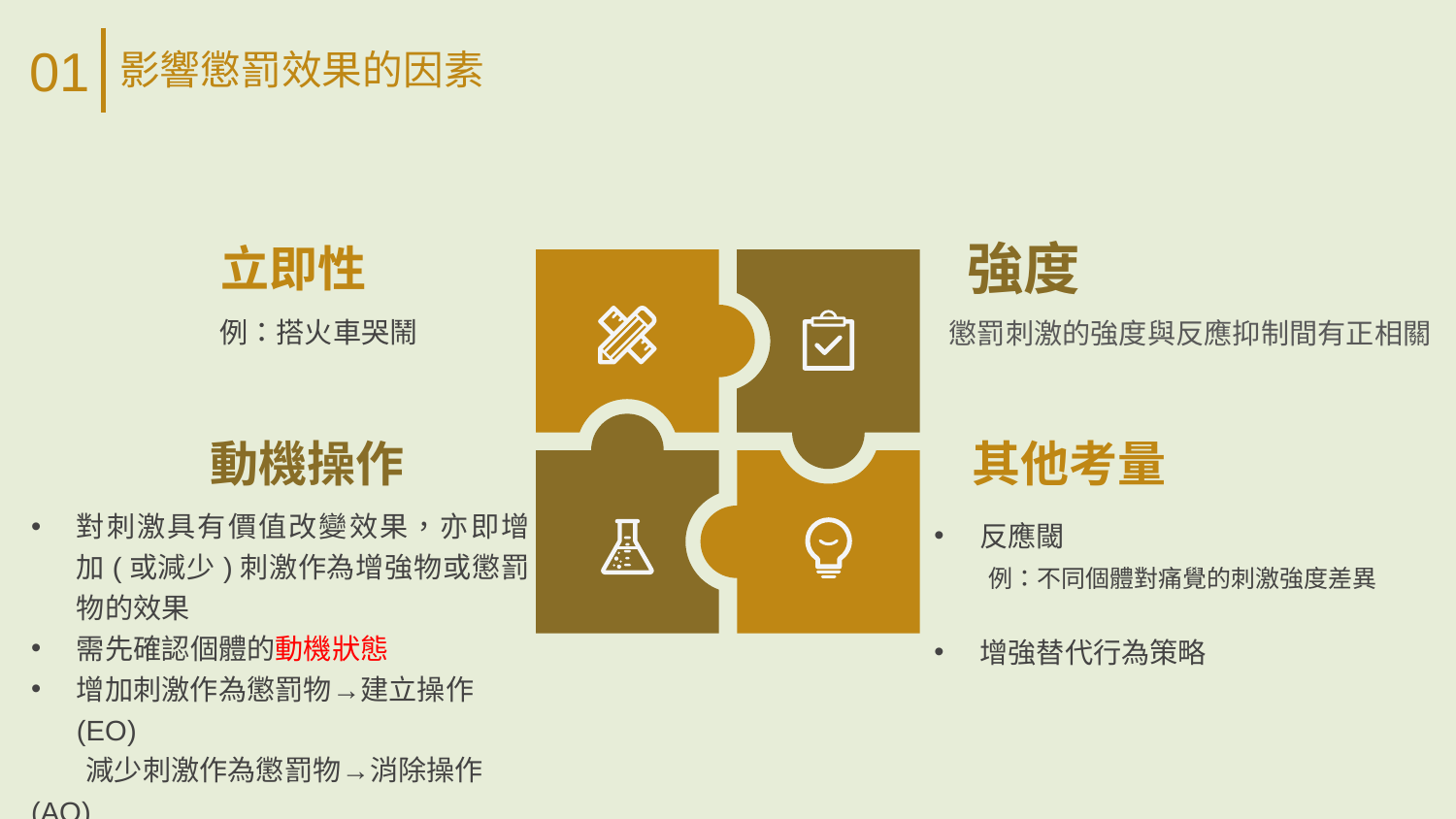

01
影響懲罰效果的因素
強度
立即性

懲罰刺激的強度與反應抑制間有正相關
例：搭火車哭鬧

動機操作
其他考量

對刺激具有價值改變效果，亦即增加(或減少)刺激作為增強物或懲罰物的效果
需先確認個體的動機狀態
增加刺激作為懲罰物→建立操作(EO)
      減少刺激作為懲罰物→消除操作(AO)
反應閾
      例：不同個體對痛覺的刺激強度差異

增強替代行為策略